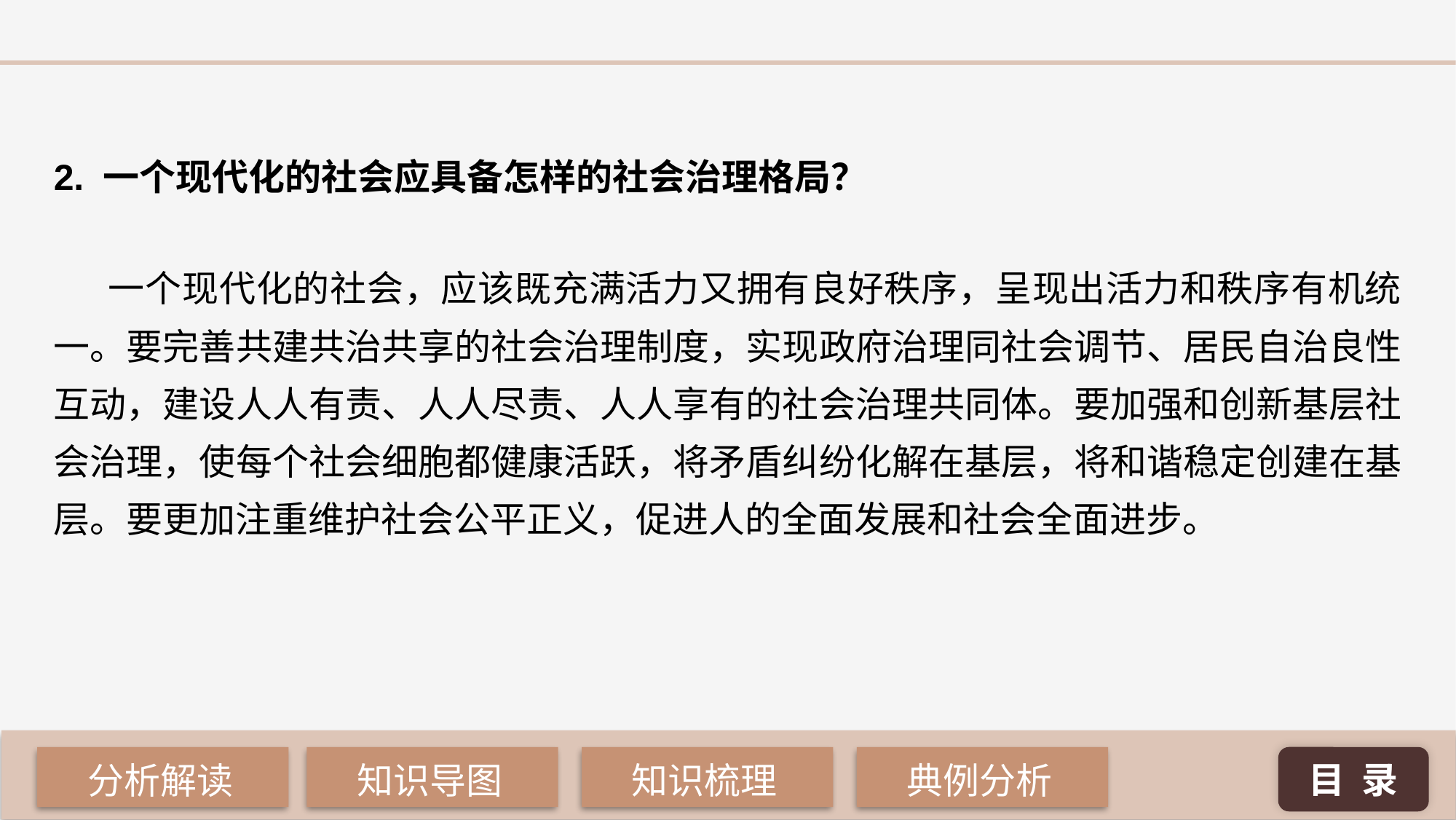

2. 一个现代化的社会应具备怎样的社会治理格局？
一个现代化的社会，应该既充满活力又拥有良好秩序，呈现出活力和秩序有机统一。要完善共建共治共享的社会治理制度，实现政府治理同社会调节、居民自治良性互动，建设人人有责、人人尽责、人人享有的社会治理共同体。要加强和创新基层社会治理，使每个社会细胞都健康活跃，将矛盾纠纷化解在基层，将和谐稳定创建在基层。要更加注重维护社会公平正义，促进人的全面发展和社会全面进步。